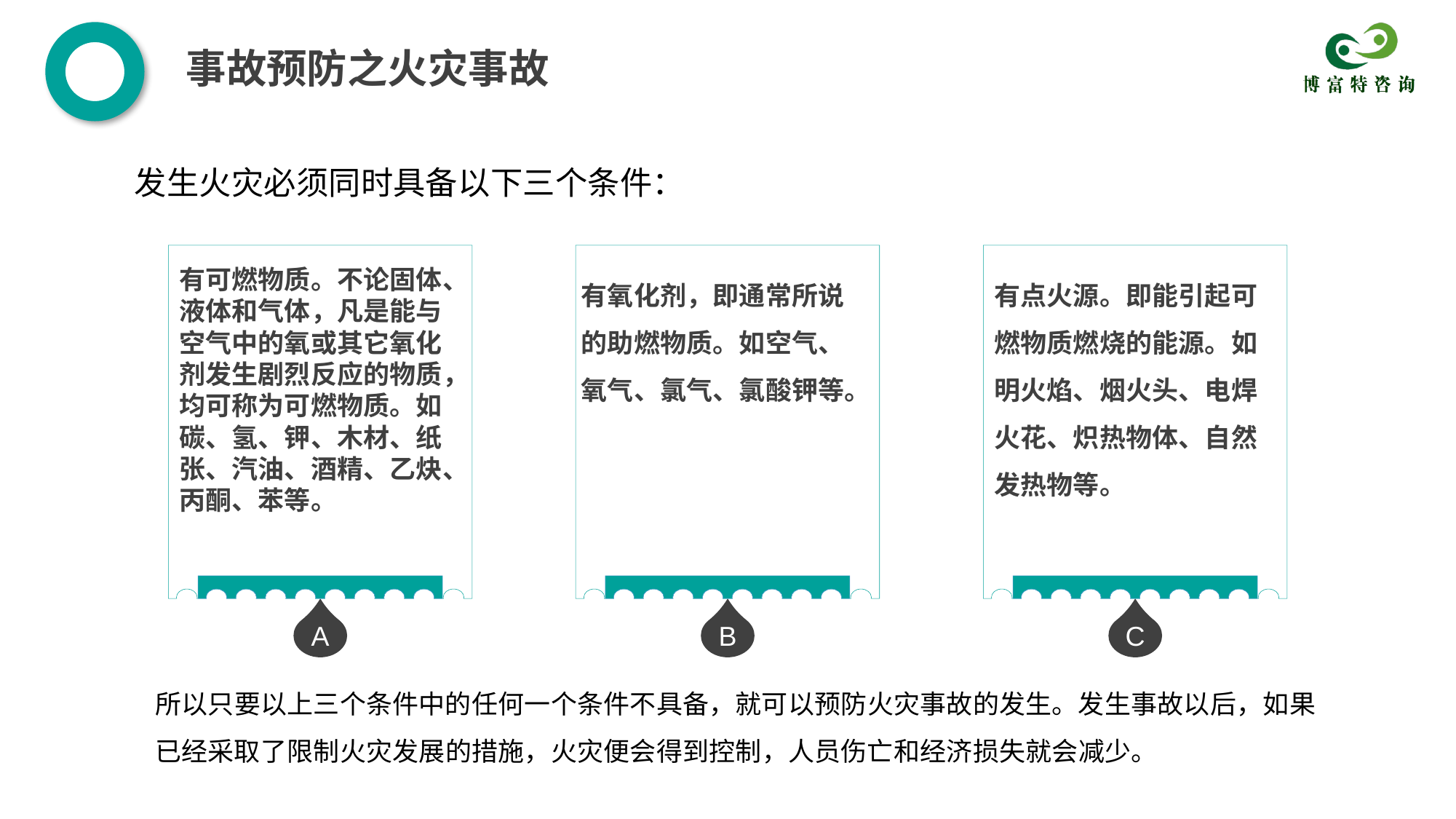

事故预防之火灾事故
发生火灾必须同时具备以下三个条件：

有可燃物质。不论固体、液体和气体，凡是能与空气中的氧或其它氧化剂发生剧烈反应的物质，均可称为可燃物质。如碳、氢、钾、木材、纸张、汽油、酒精、乙炔、丙酮、苯等。
有氧化剂，即通常所说的助燃物质。如空气、氧气、氯气、氯酸钾等。
有点火源。即能引起可燃物质燃烧的能源。如明火焰、烟火头、电焊火花、炽热物体、自然发热物等。

A
B
C
所以只要以上三个条件中的任何一个条件不具备，就可以预防火灾事故的发生。发生事故以后，如果已经采取了限制火灾发展的措施，火灾便会得到控制，人员伤亡和经济损失就会减少。